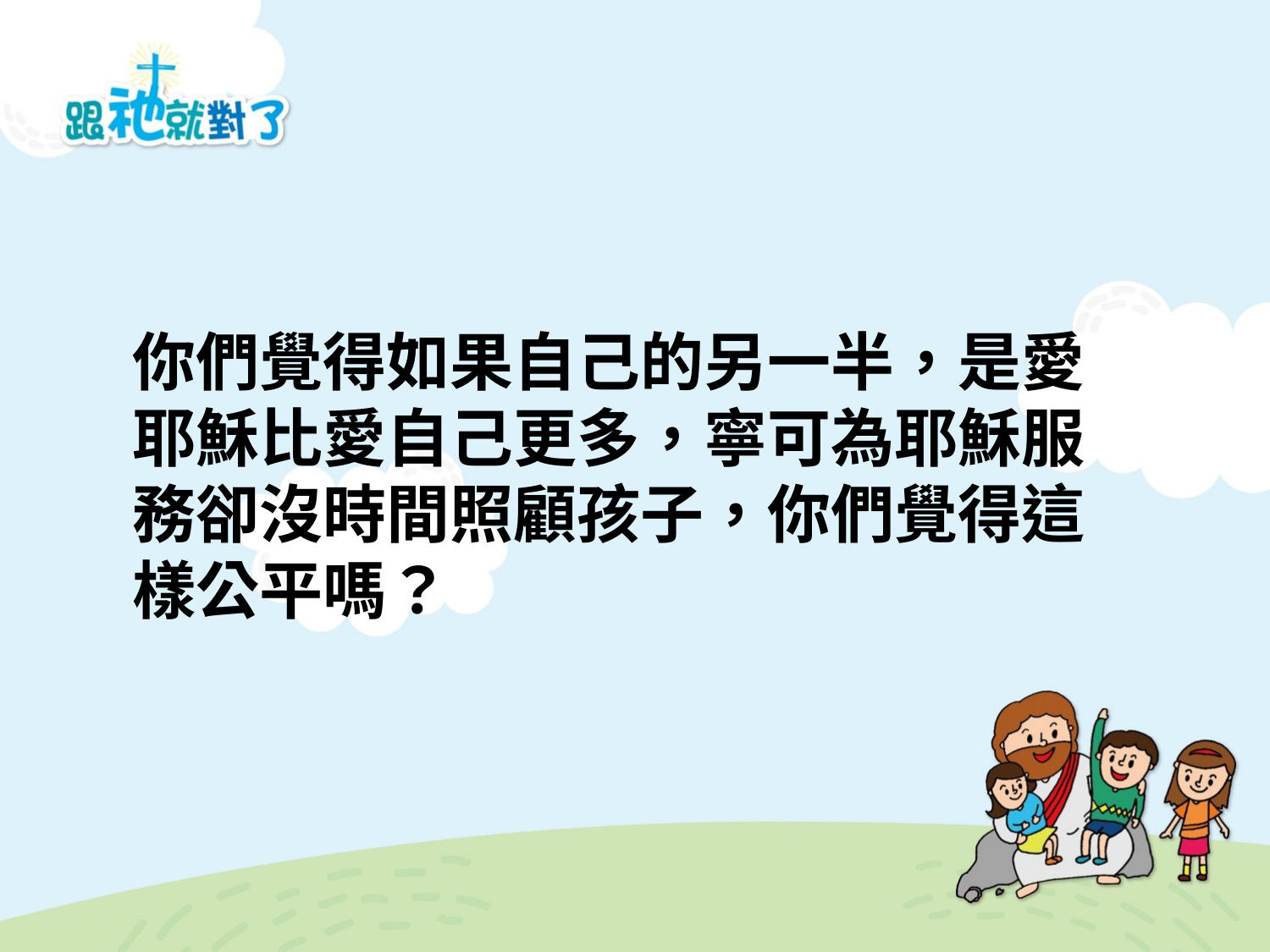

你們覺得如果自己的另一半，是愛耶穌比愛自己更多，寧可為耶穌服務卻沒時間照顧孩子，你們覺得這樣公平嗎？